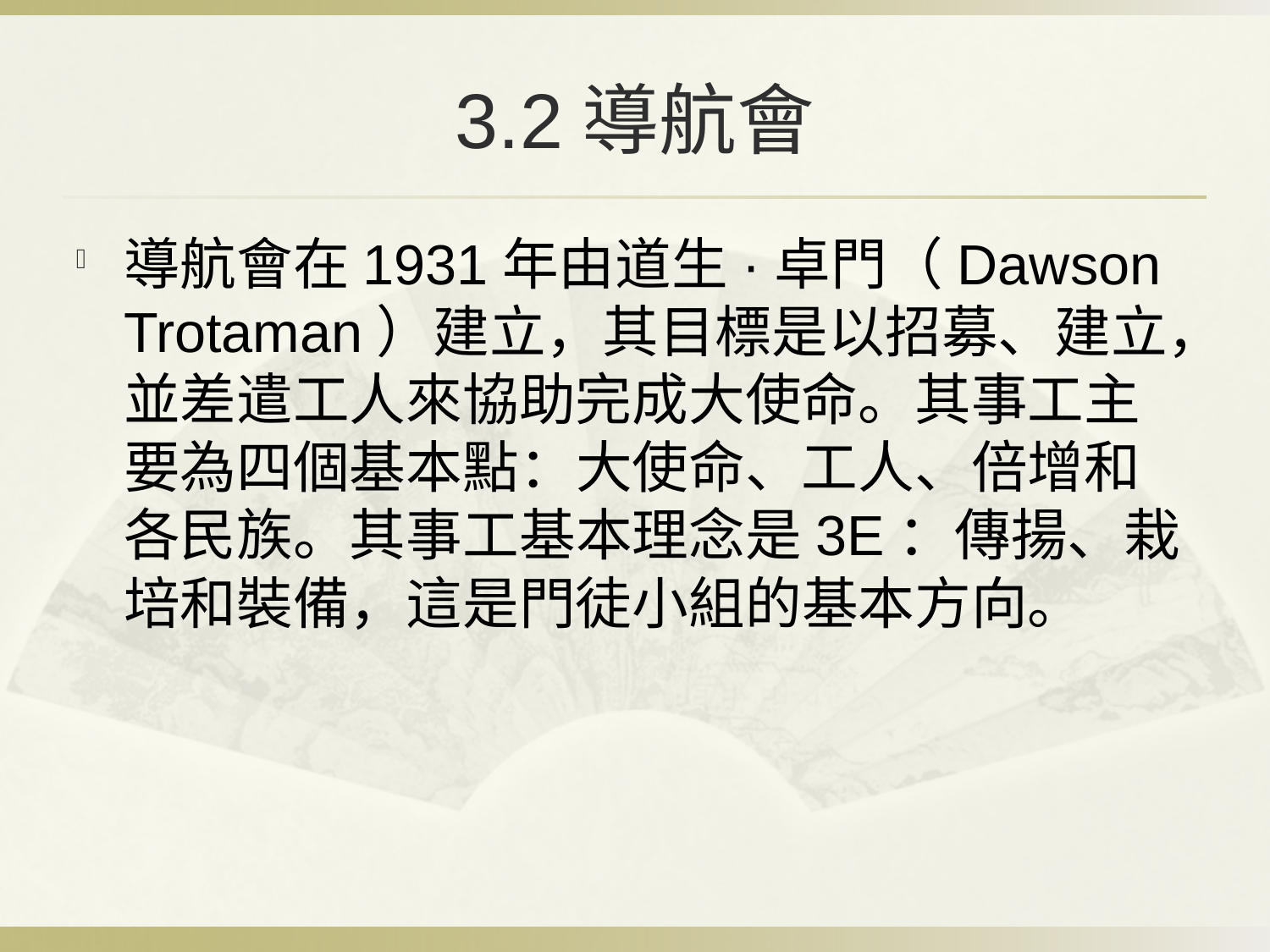

# 3.2導航會
導航會在1931年由道生·卓門（Dawson Trotaman）建立，其目標是以招募、建立，並差遣工人來協助完成大使命。其事工主要為四個基本點：大使命、工人、倍增和各民族。其事工基本理念是3E：傳揚、栽培和裝備，這是門徒小組的基本方向。